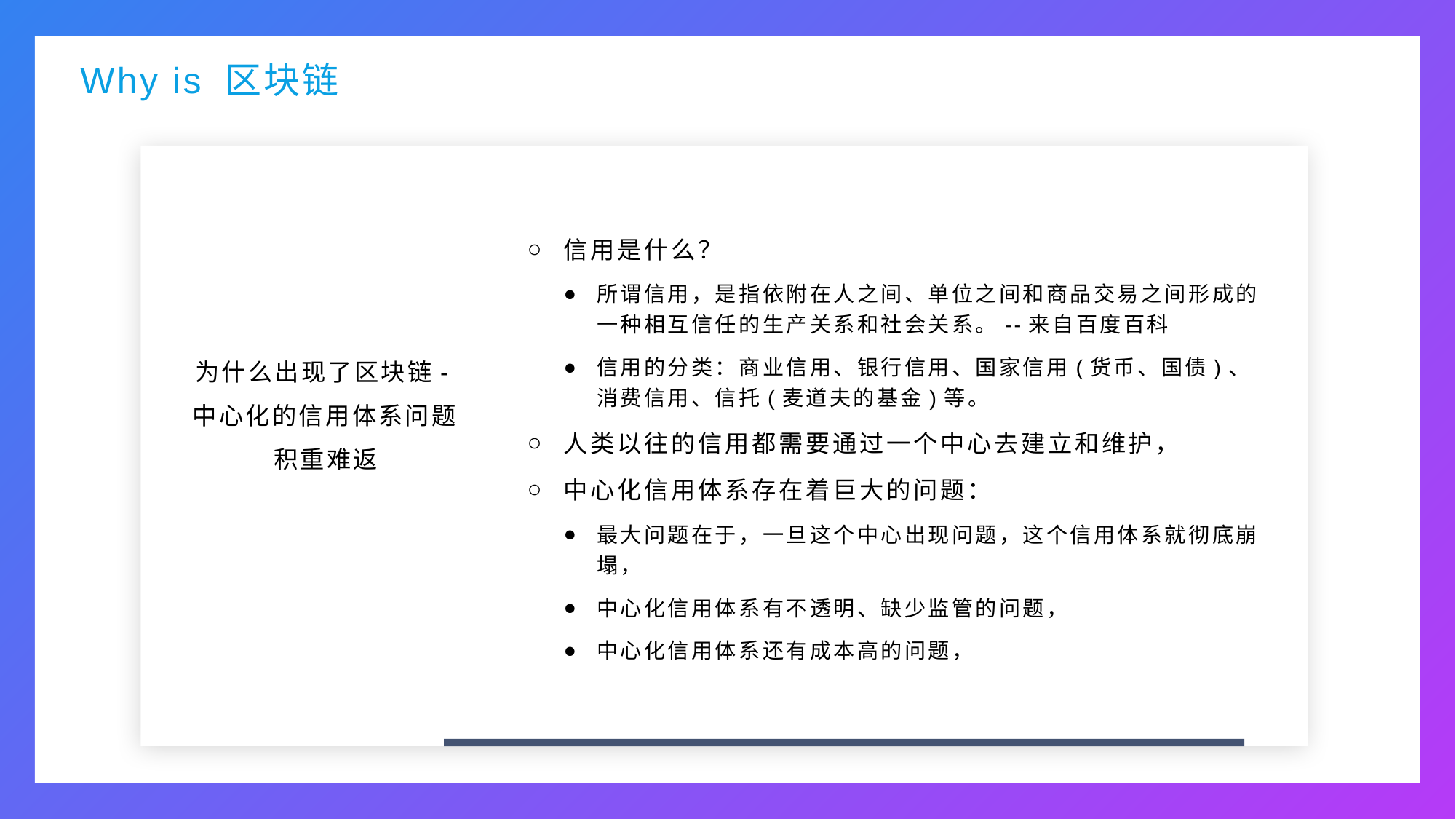

Why is 区块链

信用是什么？
所谓信用，是指依附在人之间、单位之间和商品交易之间形成的一种相互信任的生产关系和社会关系。--来自百度百科
信用的分类：商业信用、银行信用、国家信用(货币、国债)、消费信用、信托(麦道夫的基金)等。
人类以往的信用都需要通过一个中心去建立和维护，
中心化信用体系存在着巨大的问题：
最大问题在于，一旦这个中心出现问题，这个信用体系就彻底崩塌，
中心化信用体系有不透明、缺少监管的问题，
中心化信用体系还有成本高的问题，
为什么出现了区块链-中心化的信用体系问题积重难返